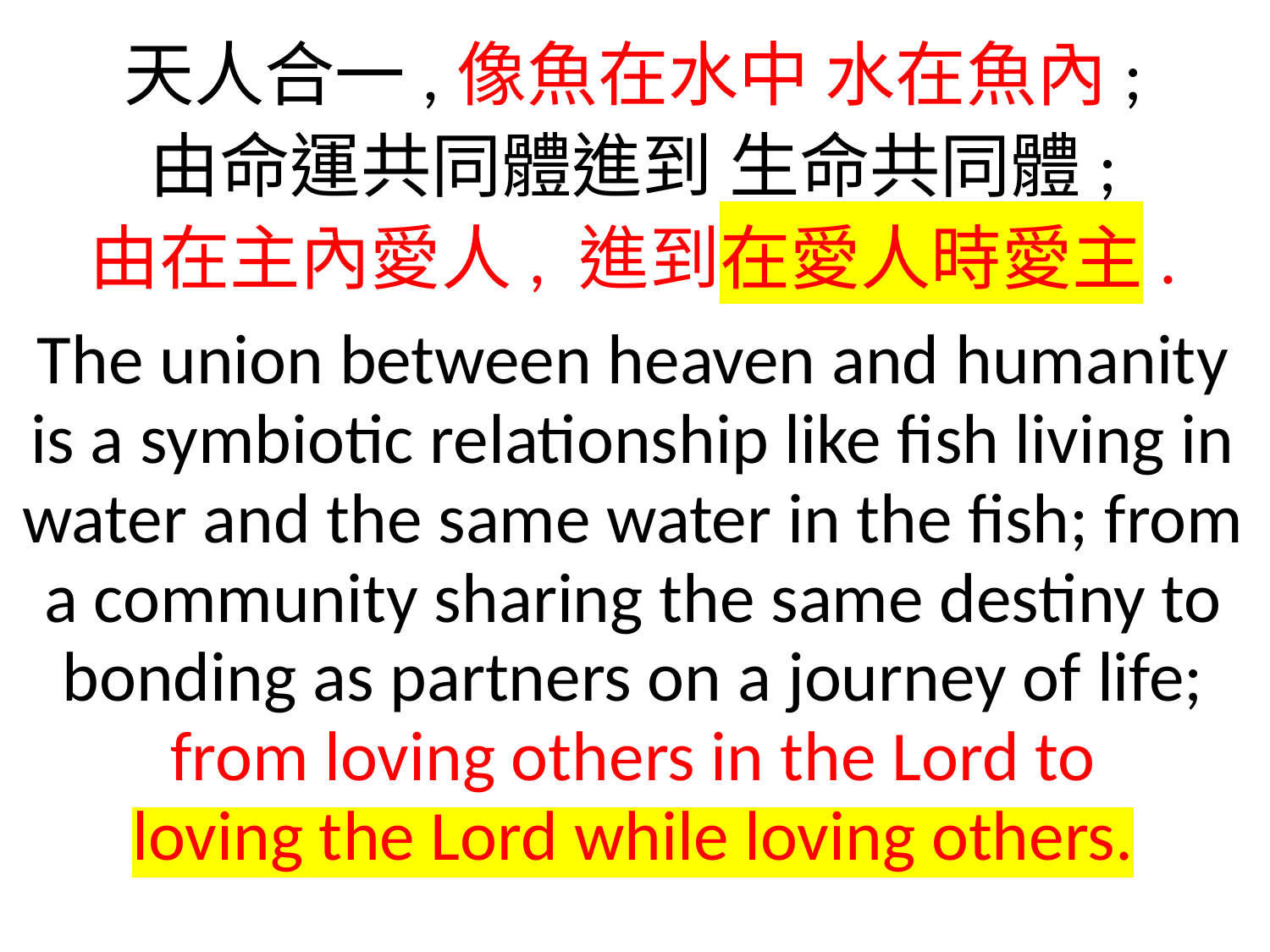

天人合一,像魚在水中 水在魚內;
由命運共同體進到 生命共同體;
由在主內愛人, 進到在愛人時愛主.
The union between heaven and humanity is a symbiotic relationship like fish living in water and the same water in the fish; from a community sharing the same destiny to bonding as partners on a journey of life; from loving others in the Lord to
loving the Lord while loving others.